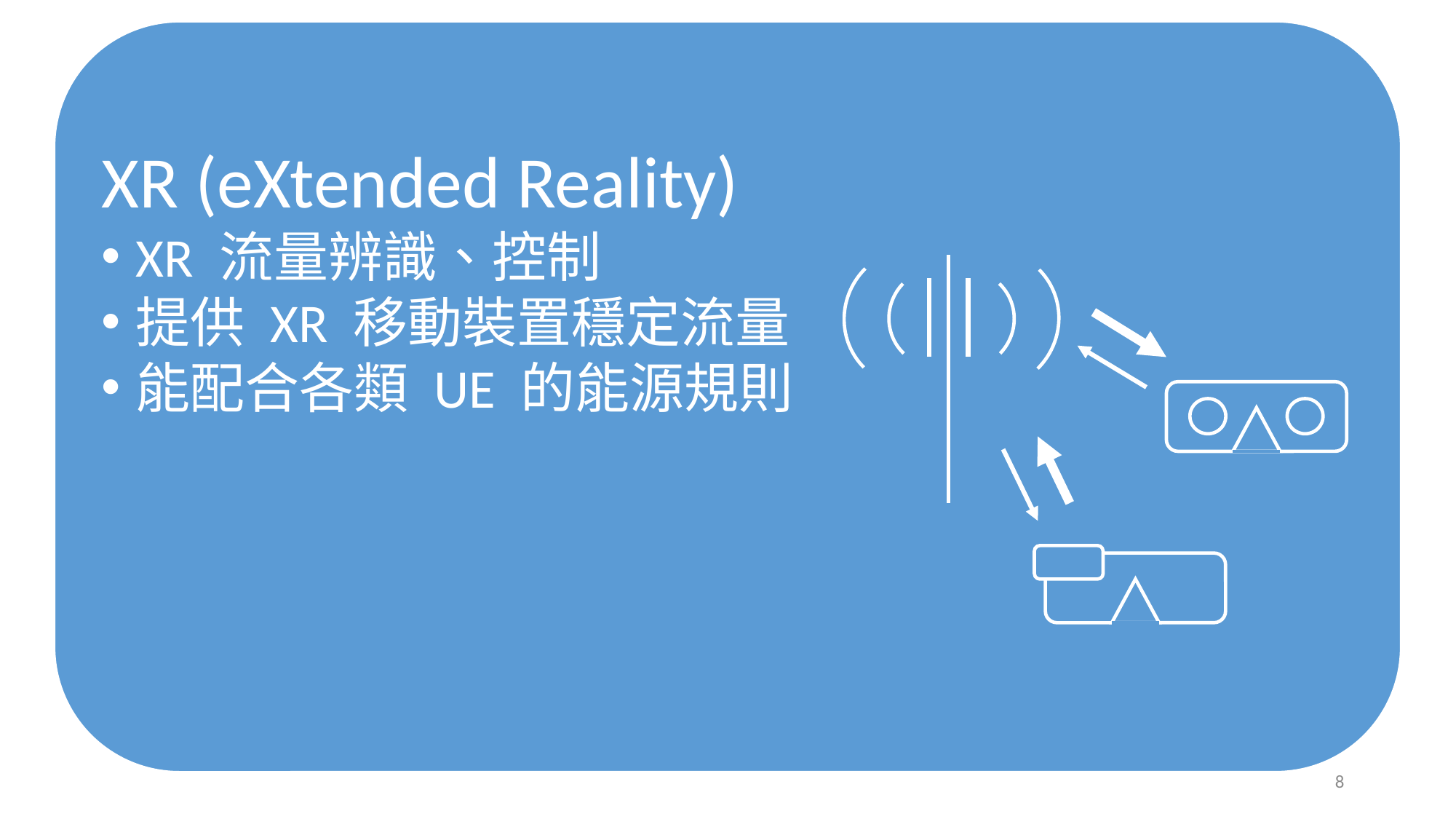

XR (eXtended Reality)
XR 流量辨識、控制
提供 XR 移動裝置穩定流量
能配合各類 UE 的能源規則

8